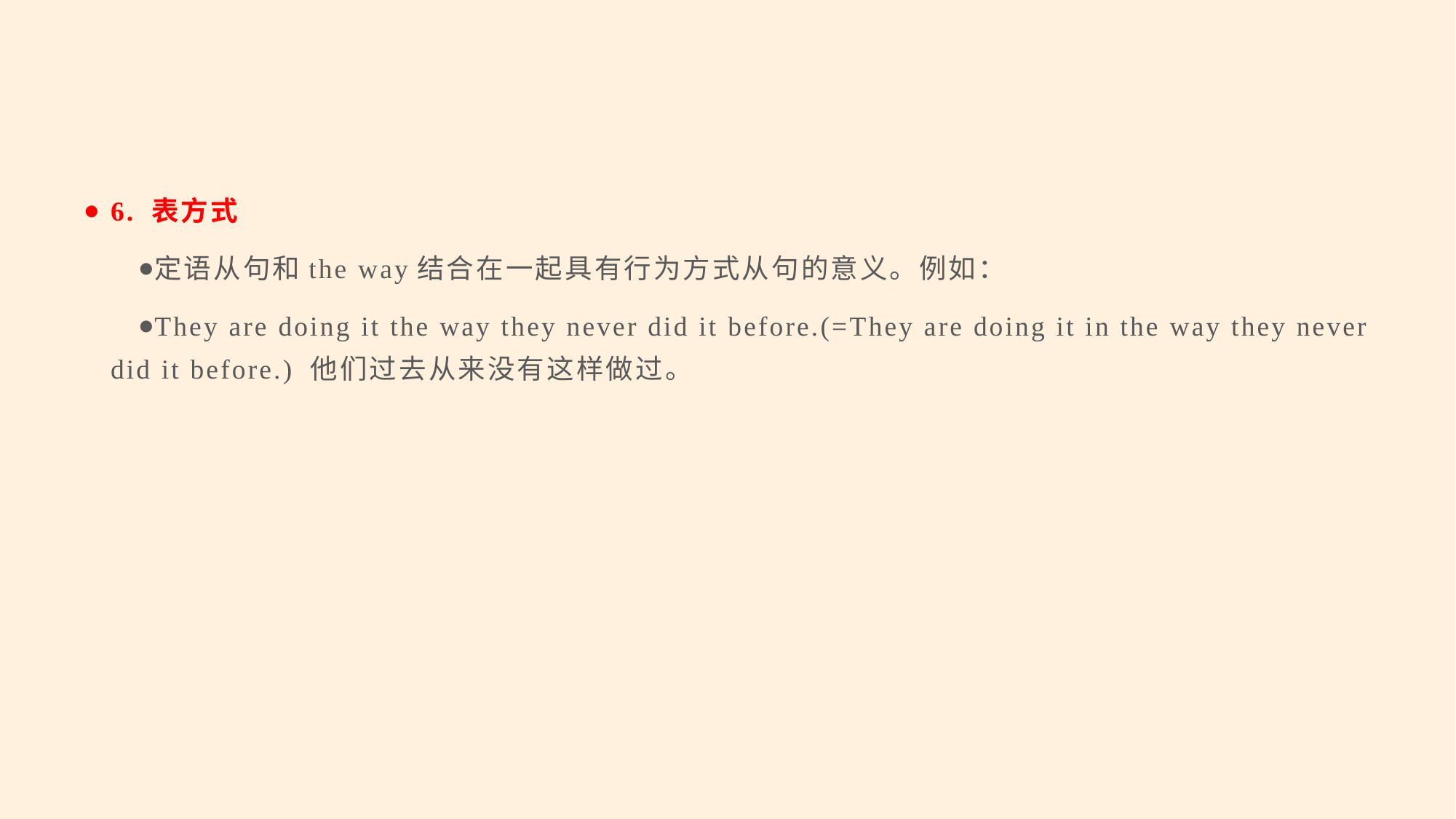

#
6. 表方式
定语从句和the way结合在一起具有行为方式从句的意义。例如：
They are doing it the way they never did it before.(=They are doing it in the way they never did it before.) 他们过去从来没有这样做过。